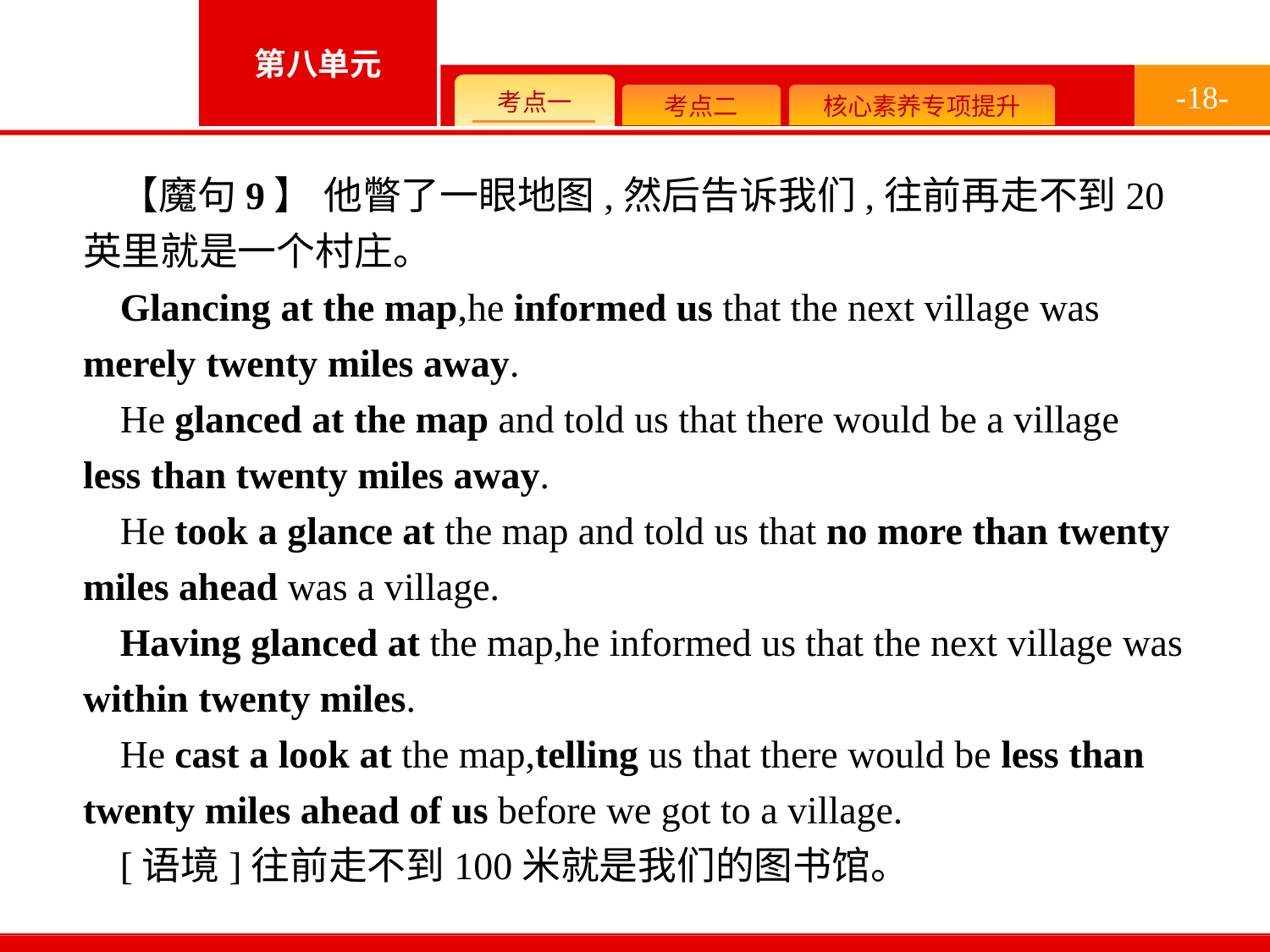

-18-
【魔句9】 他瞥了一眼地图,然后告诉我们,往前再走不到20英里就是一个村庄。
Glancing at the map,he informed us that the next village was merely twenty miles away.
He glanced at the map and told us that there would be a village less than twenty miles away.
He took a glance at the map and told us that no more than twenty miles ahead was a village.
Having glanced at the map,he informed us that the next village was within twenty miles.
He cast a look at the map,telling us that there would be less than twenty miles ahead of us before we got to a village.
[语境]往前走不到100米就是我们的图书馆。